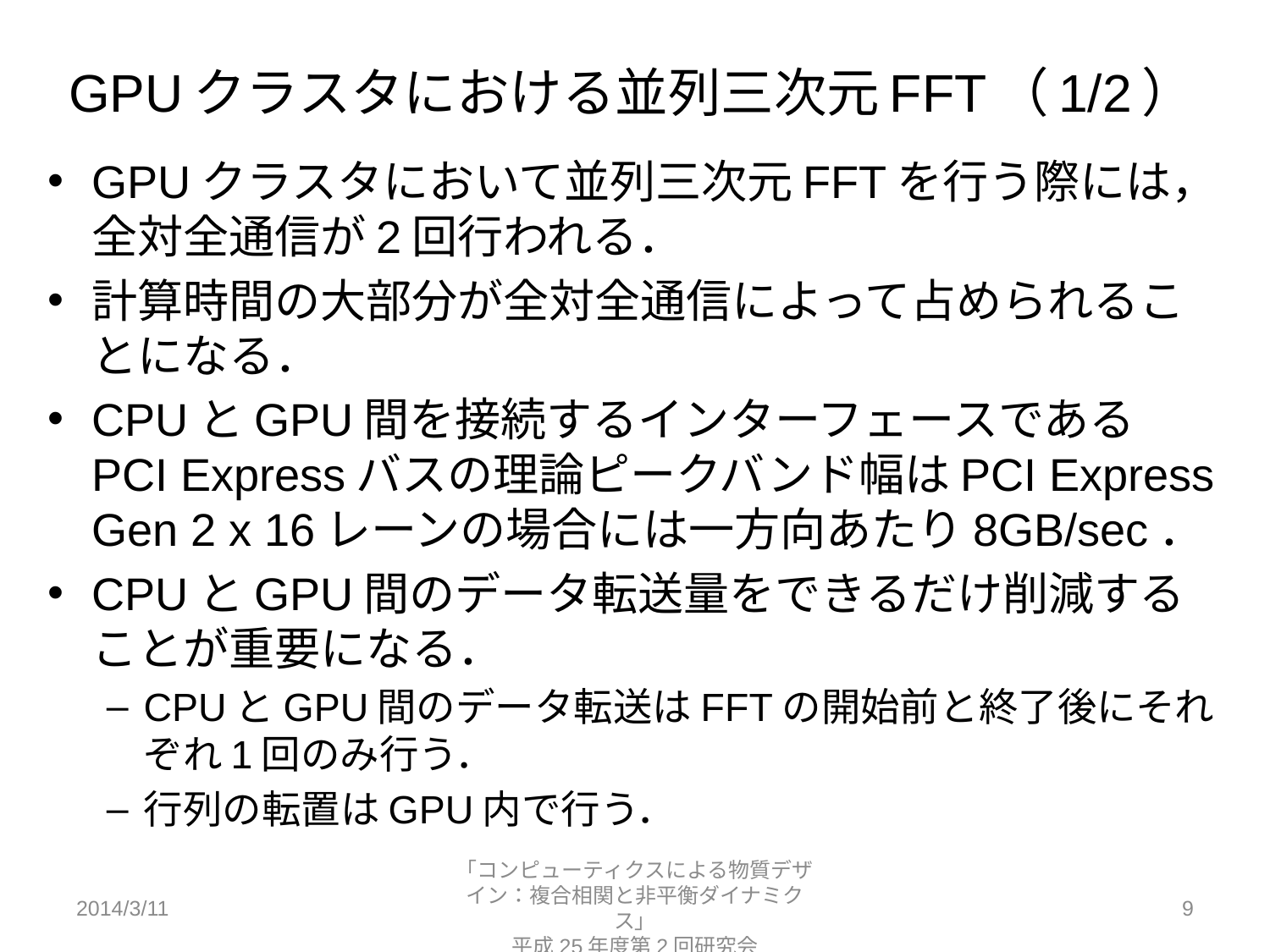

# GPUクラスタにおける並列三次元FFT（1/2）
GPUクラスタにおいて並列三次元FFTを行う際には，全対全通信が2回行われる．
計算時間の大部分が全対全通信によって占められることになる．
CPUとGPU間を接続するインターフェースであるPCI Expressバスの理論ピークバンド幅はPCI Express Gen 2 x 16レーンの場合には一方向あたり8GB/sec．
CPUとGPU間のデータ転送量をできるだけ削減することが重要になる．
CPUとGPU間のデータ転送はFFTの開始前と終了後にそれぞれ1回のみ行う．
行列の転置はGPU内で行う．
2014/3/11
「コンピューティクスによる物質デザイン：複合相関と非平衡ダイナミクス」
平成25年度第2回研究会
9